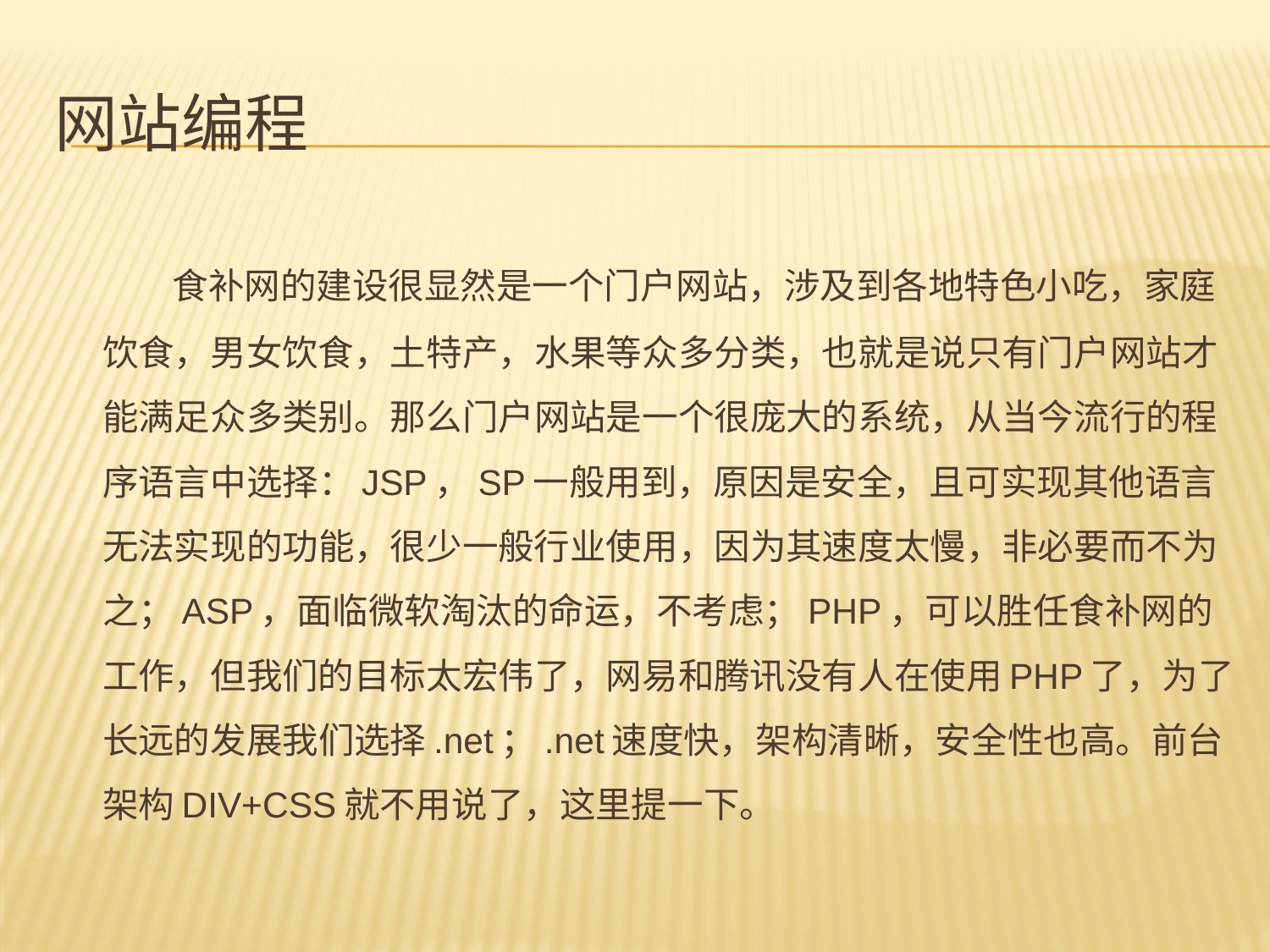

# 网站编程
             食补网的建设很显然是一个门户网站，涉及到各地特色小吃，家庭饮食，男女饮食，土特产，水果等众多分类，也就是说只有门户网站才能满足众多类别。那么门户网站是一个很庞大的系统，从当今流行的程序语言中选择：JSP，SP一般用到，原因是安全，且可实现其他语言无法实现的功能，很少一般行业使用，因为其速度太慢，非必要而不为之；ASP，面临微软淘汰的命运，不考虑；PHP，可以胜任食补网的工作，但我们的目标太宏伟了，网易和腾讯没有人在使用PHP了，为了长远的发展我们选择.net；.net速度快，架构清晰，安全性也高。前台架构DIV+CSS就不用说了，这里提一下。